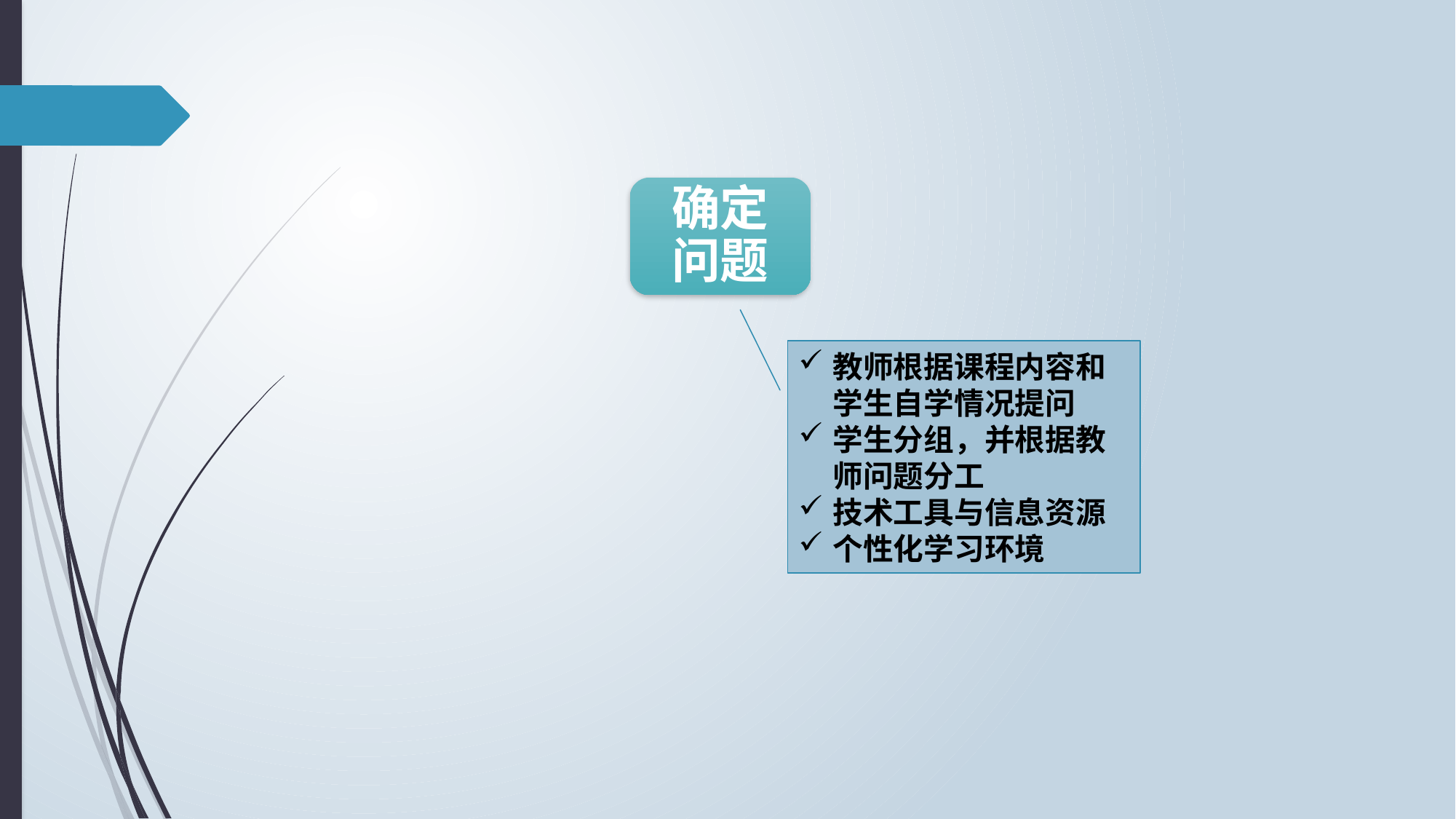

确定问题

教师根据课程内容和学生自学情况提问
学生分组，并根据教师问题分工
技术工具与信息资源
个性化学习环境